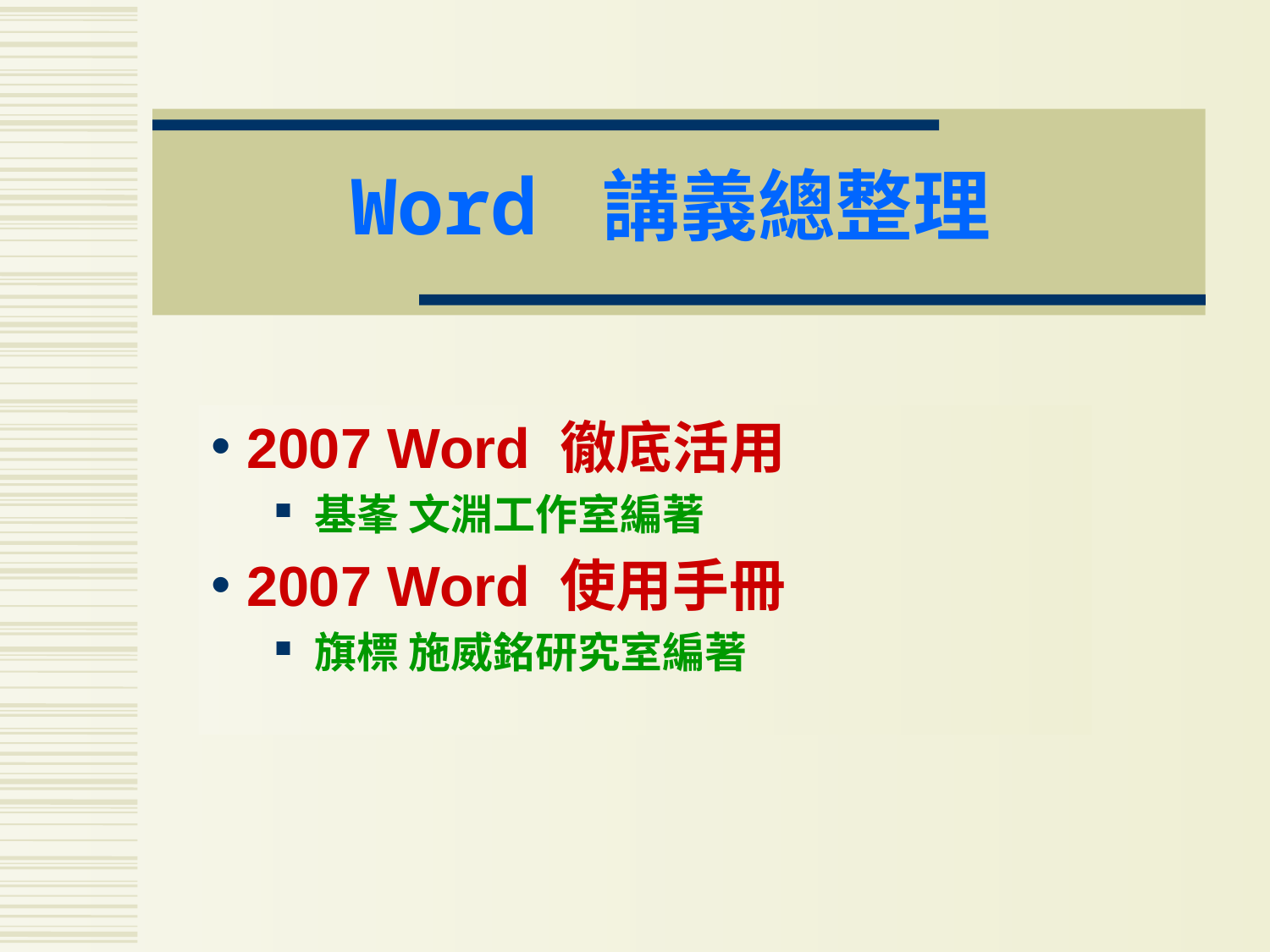

# Word 講義總整理
 2007 Word 徹底活用
基峯 文淵工作室編著
 2007 Word 使用手冊
旗標 施威銘研究室編著